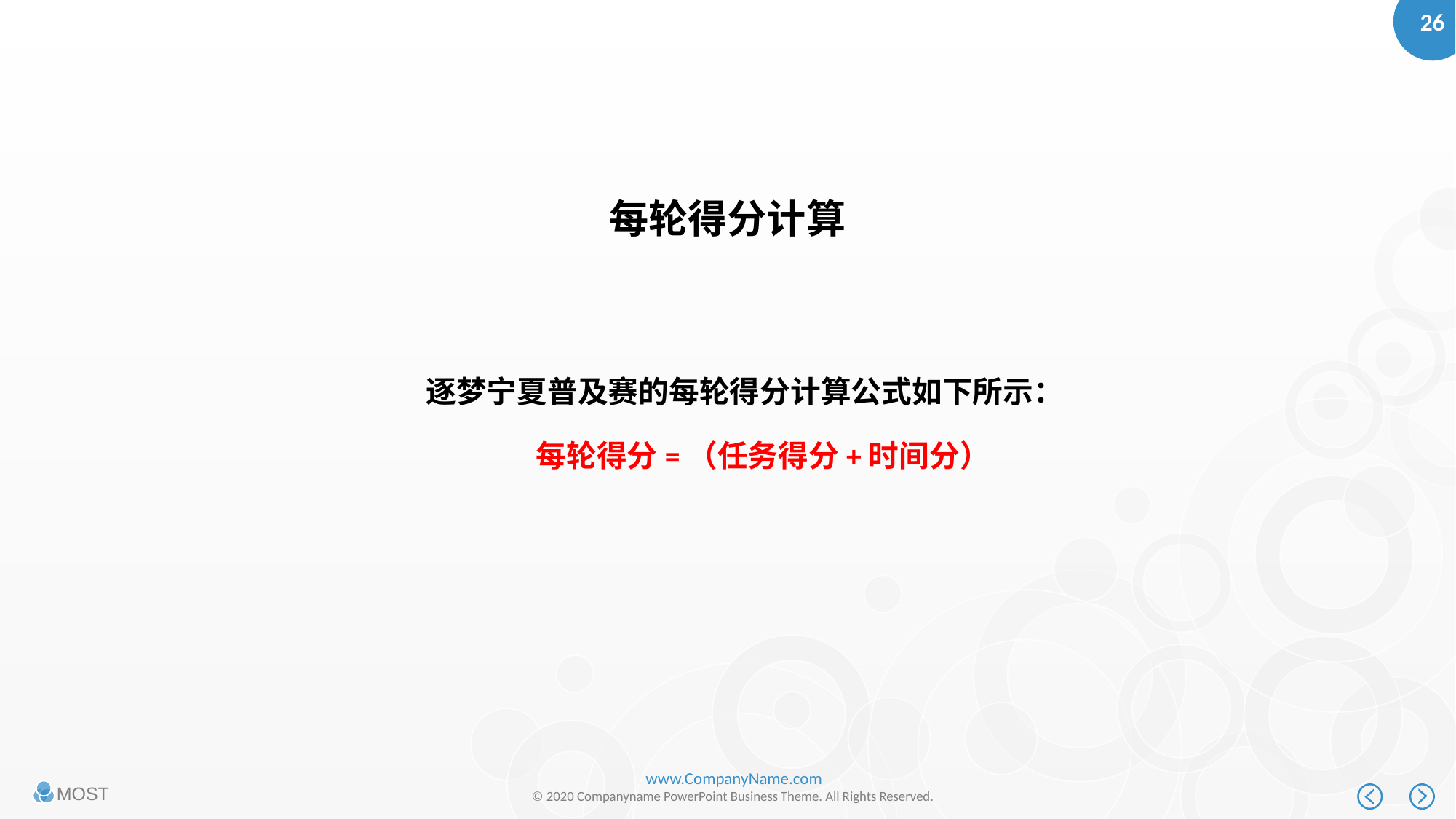

每轮得分计算
逐梦宁夏普及赛的每轮得分计算公式如下所示：

每轮得分=（任务得分+时间分）